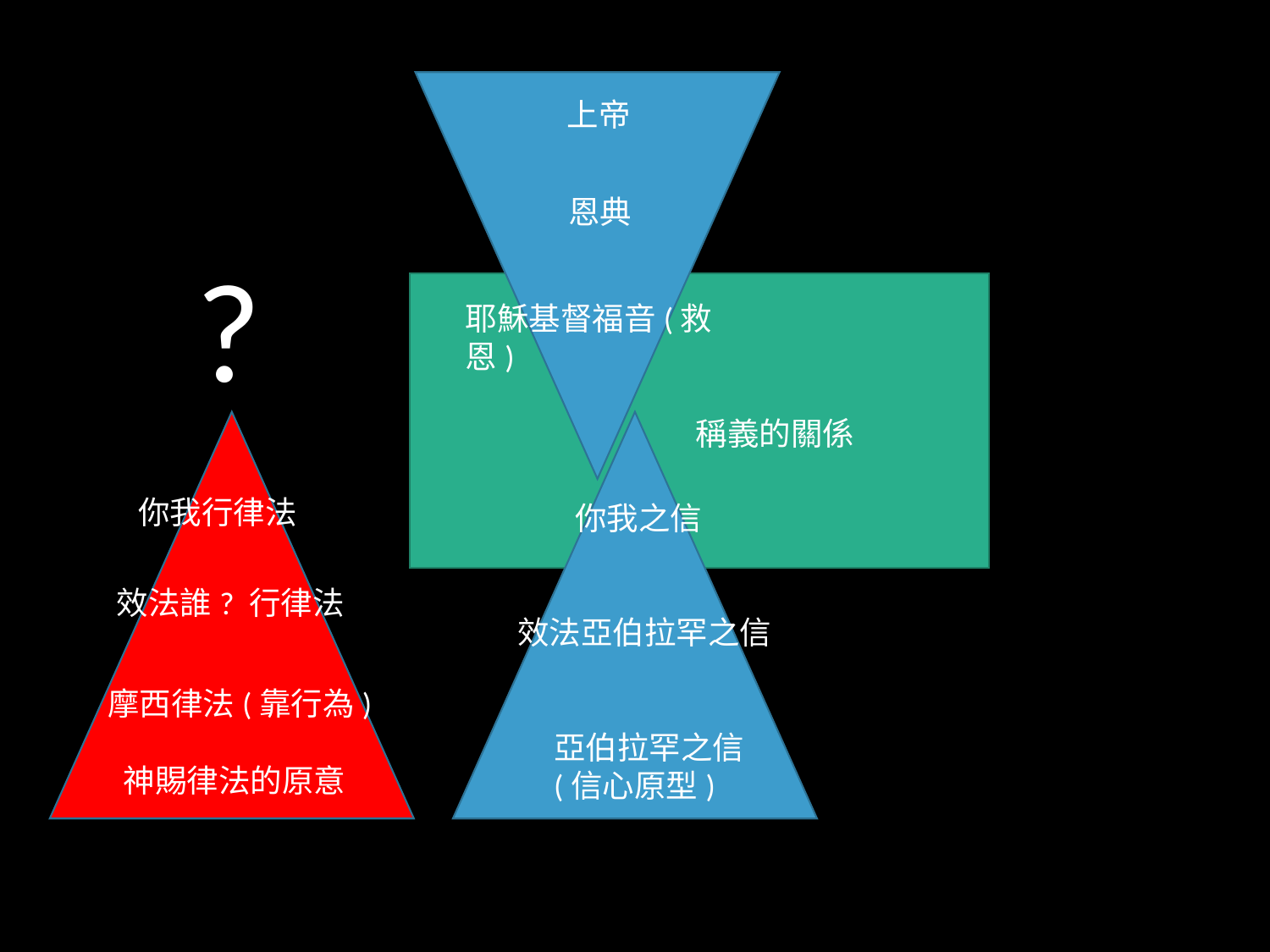

#

上帝
恩典
   ?

耶穌基督福音(救恩)
稱義的關係

你我行律法
你我之信
效法誰? 行律法
效法亞伯拉罕之信
摩西律法(靠行為)
亞伯拉罕之信
(信心原型)
神賜律法的原意